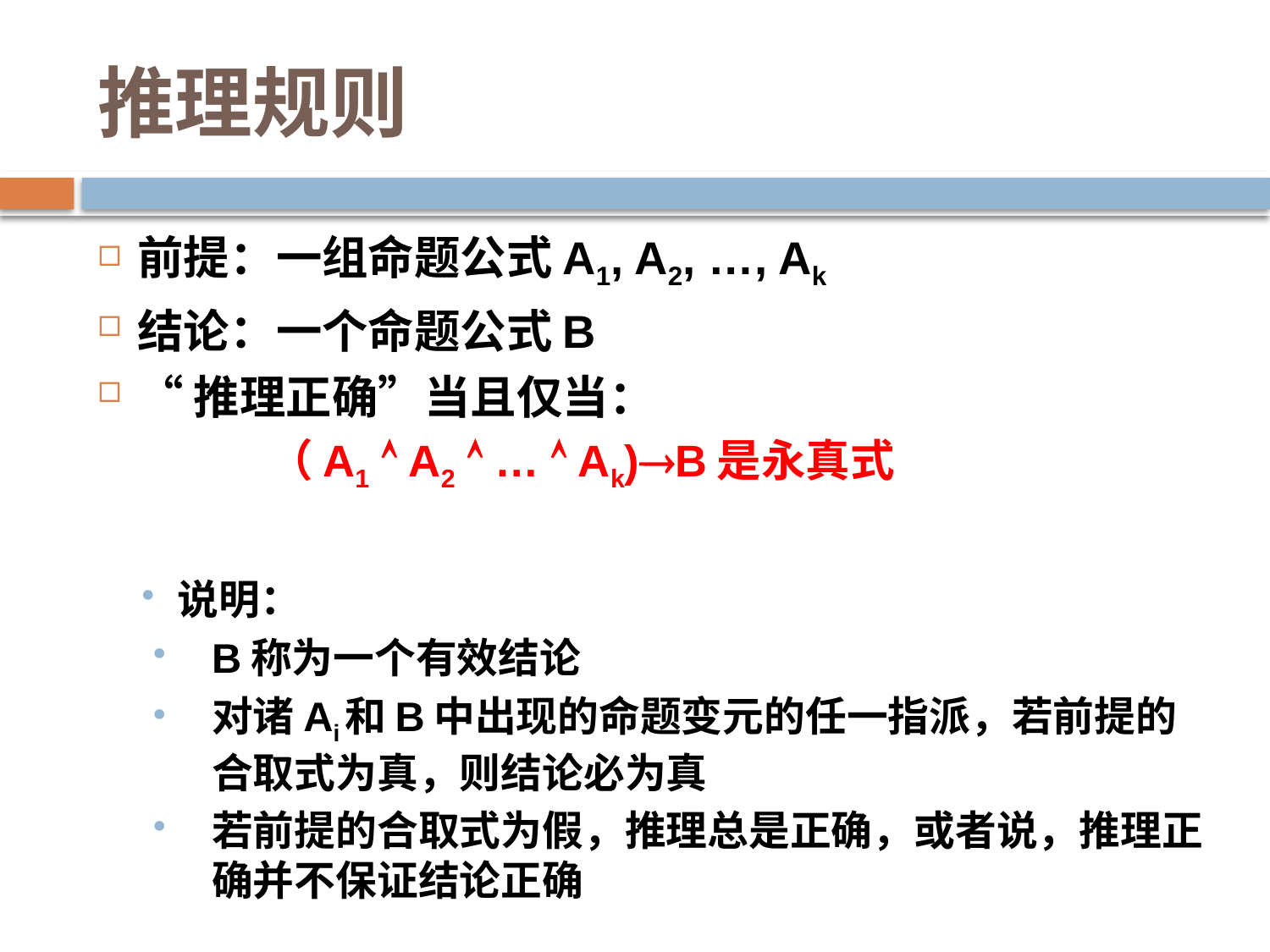

# 推理规则
前提：一组命题公式A1, A2, …, Ak
结论：一个命题公式B
“推理正确”当且仅当：
	（A1 ∧ A2 ∧ … ∧ Ak)→B是永真式

说明：
B称为一个有效结论
对诸Ai和B中出现的命题变元的任一指派，若前提的合取式为真，则结论必为真
若前提的合取式为假，推理总是正确，或者说，推理正确并不保证结论正确